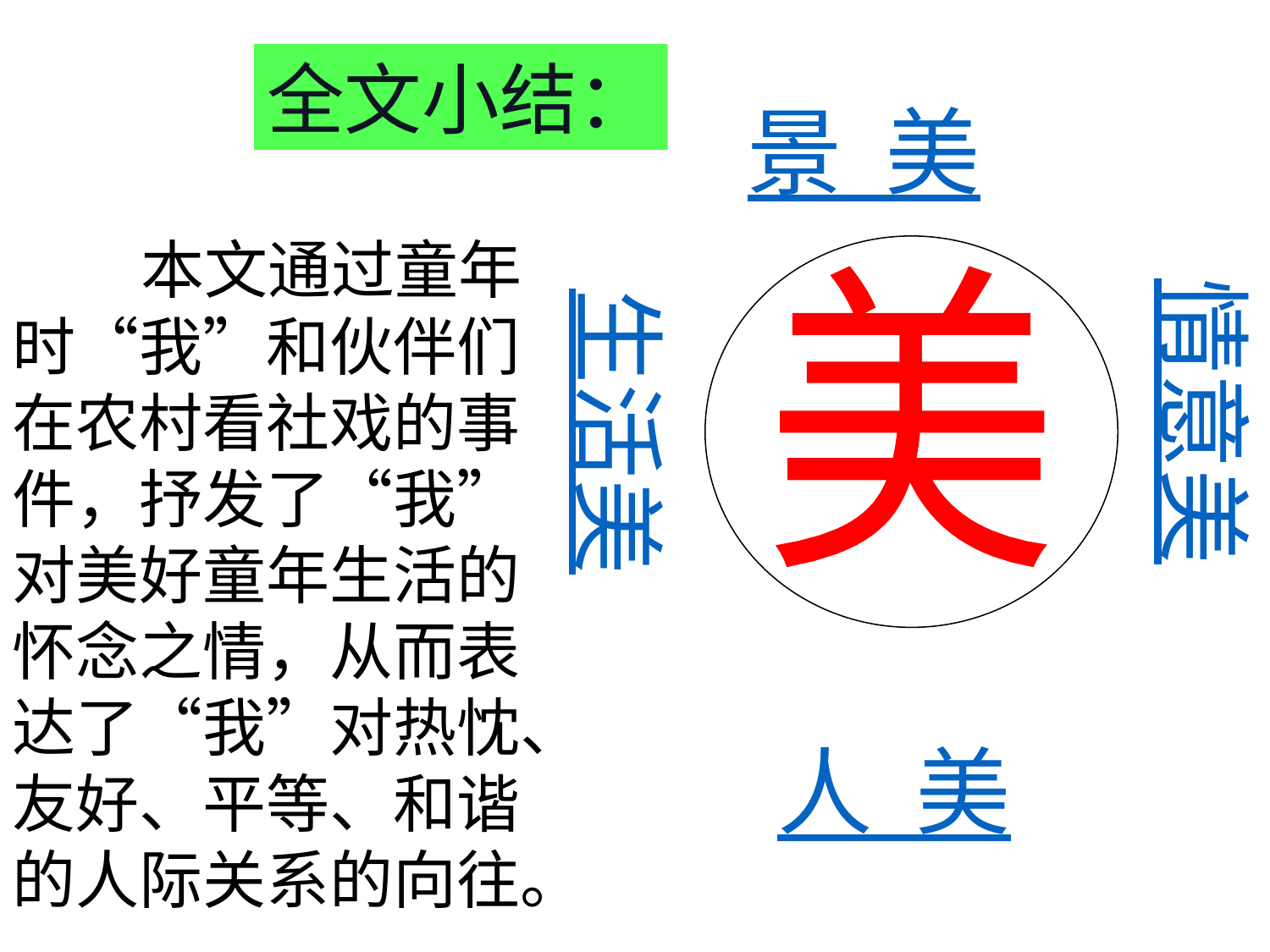

全文小结：
景  美
       本文通过童年时“我”和伙伴们在农村看社戏的事件，抒发了“我”对美好童年生活的怀念之情，从而表达了“我”对热忱、友好、平等、和谐的人际关系的向往。

美
情意美
生活美
人  美